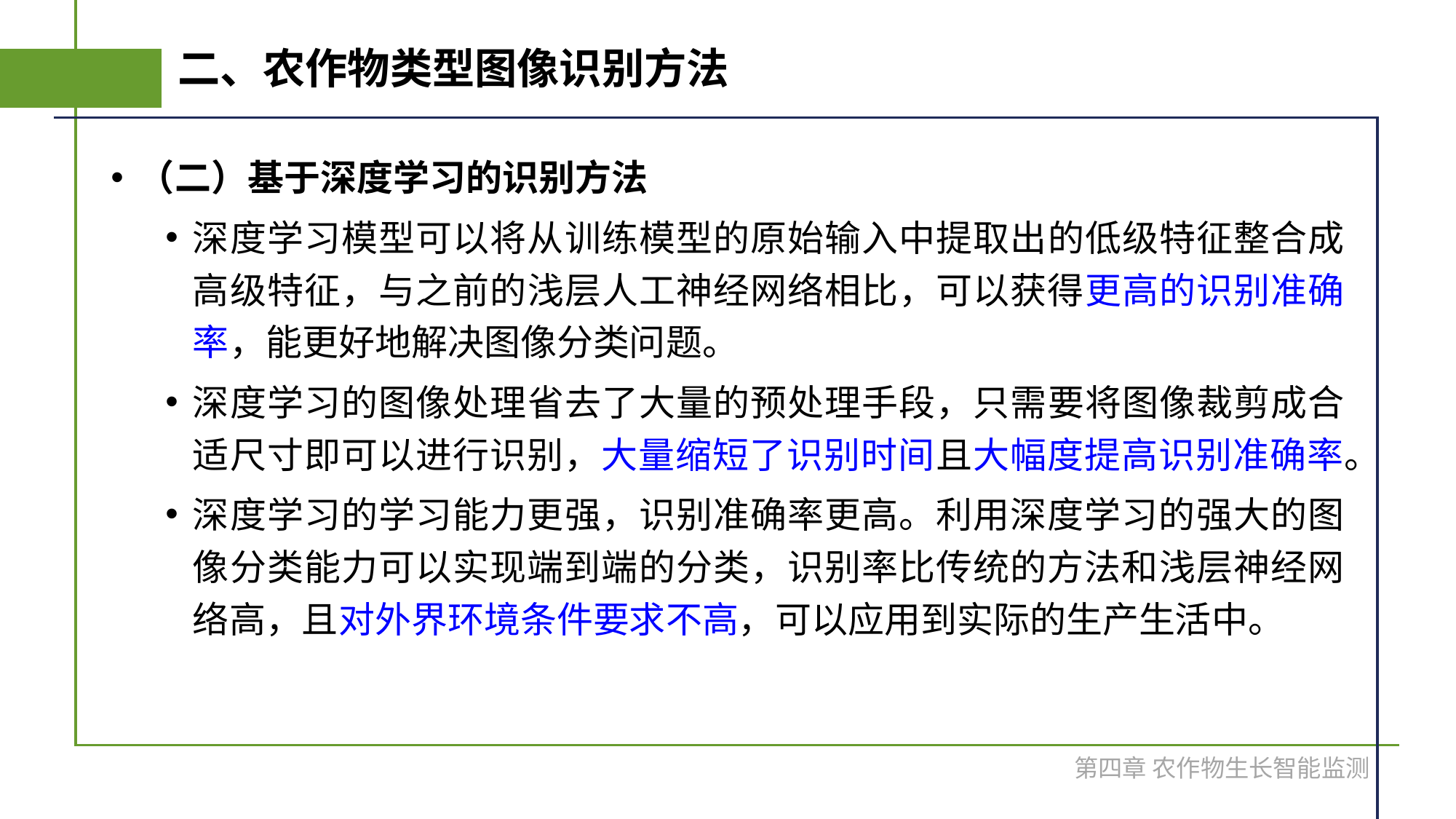

# 二、农作物类型图像识别方法
（二）基于深度学习的识别方法
深度学习模型可以将从训练模型的原始输入中提取出的低级特征整合成高级特征，与之前的浅层人工神经网络相比，可以获得更高的识别准确率，能更好地解决图像分类问题。
深度学习的图像处理省去了大量的预处理手段，只需要将图像裁剪成合适尺寸即可以进行识别，大量缩短了识别时间且大幅度提高识别准确率。
深度学习的学习能力更强，识别准确率更高。利用深度学习的强大的图像分类能力可以实现端到端的分类，识别率比传统的方法和浅层神经网络高，且对外界环境条件要求不高，可以应用到实际的生产生活中。
第四章 农作物生长智能监测